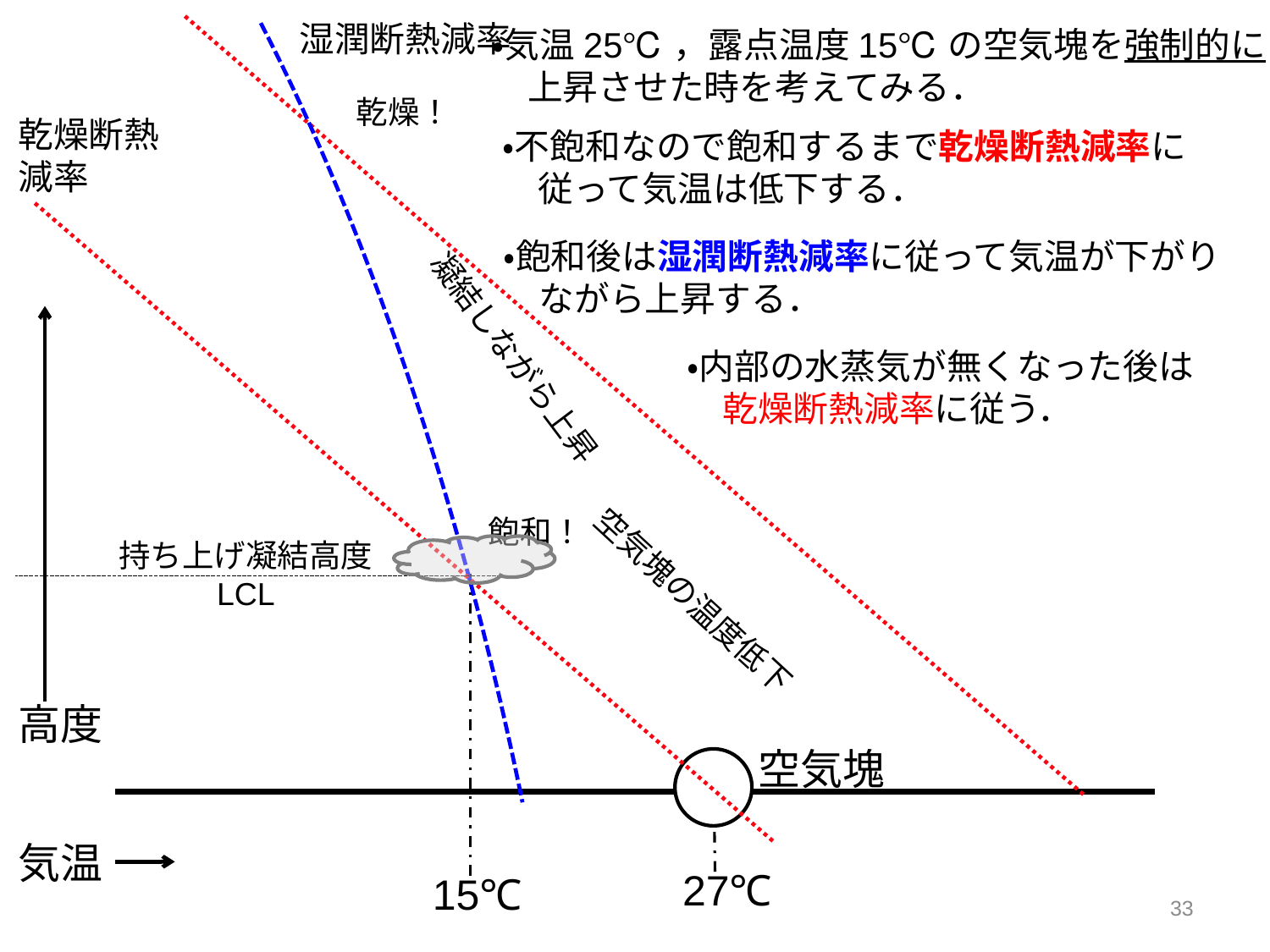

湿潤断熱減率
・気温25℃，露点温度15℃の空気塊を強制的に
　上昇させた時を考えてみる．
乾燥！
乾燥断熱
減率
・不飽和なので飽和するまで乾燥断熱減率に
　従って気温は低下する．
・飽和後は湿潤断熱減率に従って気温が下がり
　ながら上昇する．
凝結しながら上昇
・内部の水蒸気が無くなった後は
　乾燥断熱減率に従う．
飽和！
持ち上げ凝結高度
LCL

空気塊の温度低下
高度
空気塊

気温
27℃
15℃
33